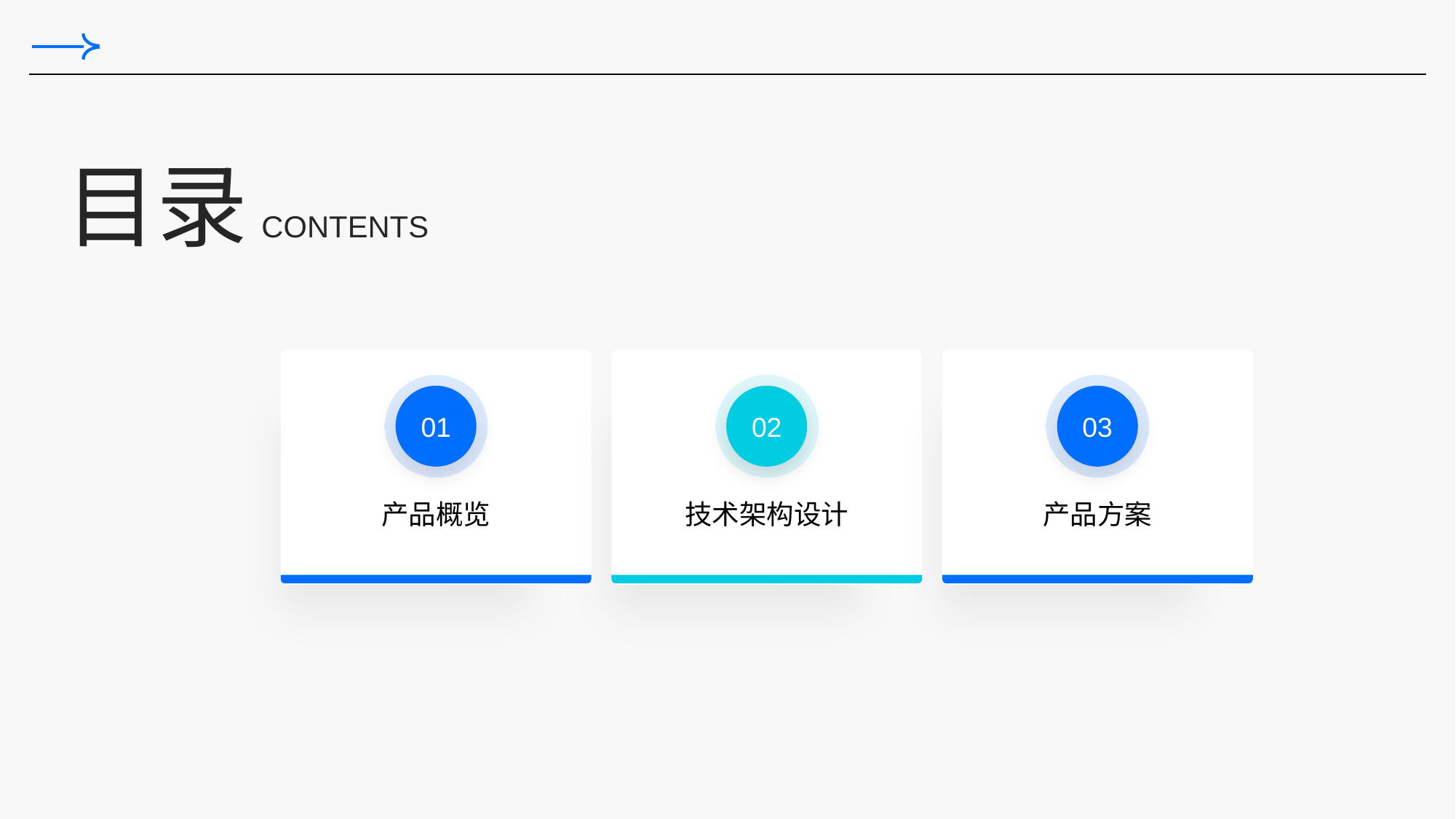

目录
CONTENTS

01
02
03
产品概览
技术架构设计
产品方案